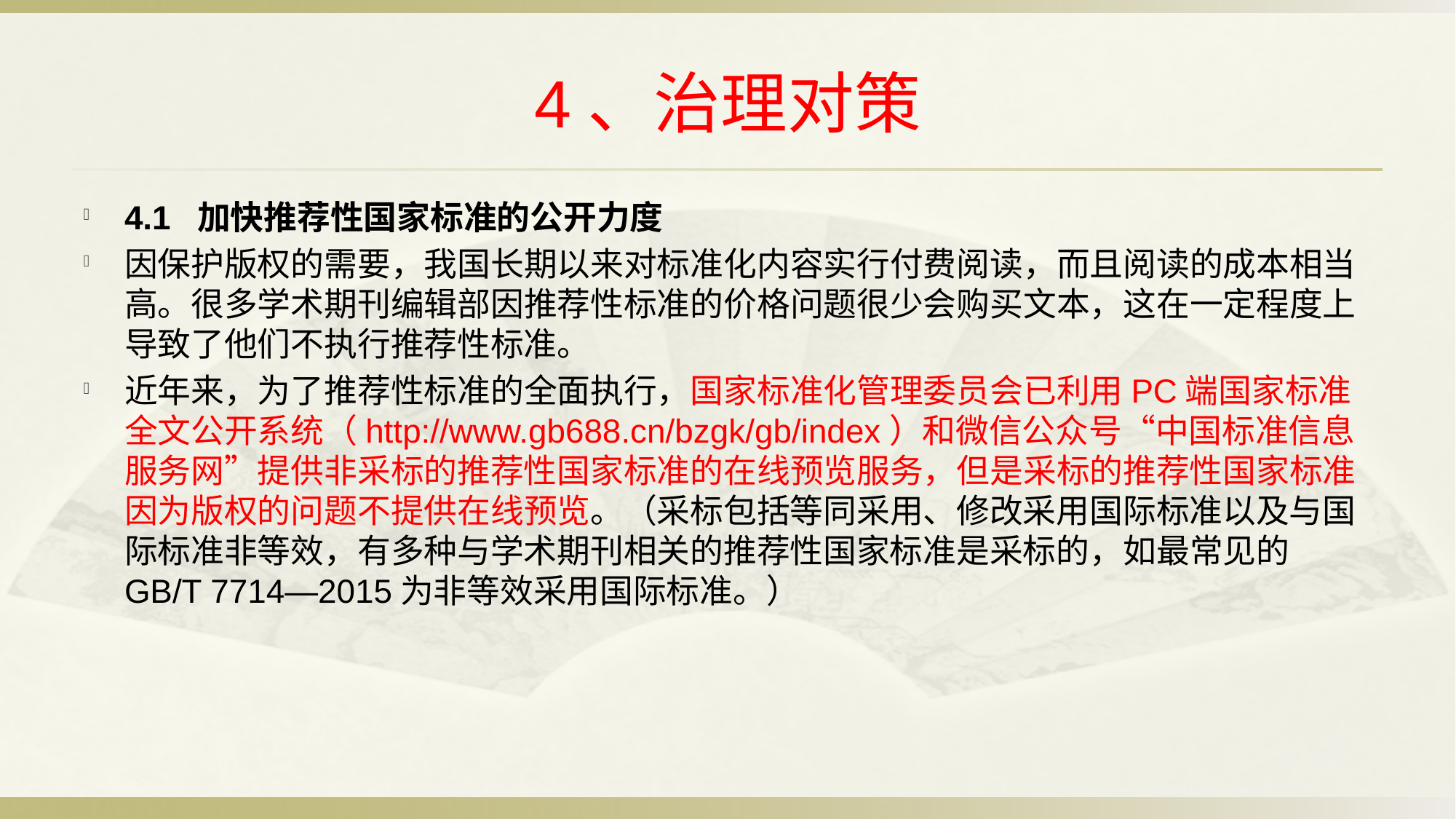

# 4、治理对策
4.1  加快推荐性国家标准的公开力度
因保护版权的需要，我国长期以来对标准化内容实行付费阅读，而且阅读的成本相当高。很多学术期刊编辑部因推荐性标准的价格问题很少会购买文本，这在一定程度上导致了他们不执行推荐性标准。
近年来，为了推荐性标准的全面执行，国家标准化管理委员会已利用PC端国家标准全文公开系统（http://www.gb688.cn/bzgk/gb/index）和微信公众号“中国标准信息服务网”提供非采标的推荐性国家标准的在线预览服务，但是采标的推荐性国家标准因为版权的问题不提供在线预览。（采标包括等同采用、修改采用国际标准以及与国际标准非等效，有多种与学术期刊相关的推荐性国家标准是采标的，如最常见的GB/T 7714—2015为非等效采用国际标准。）